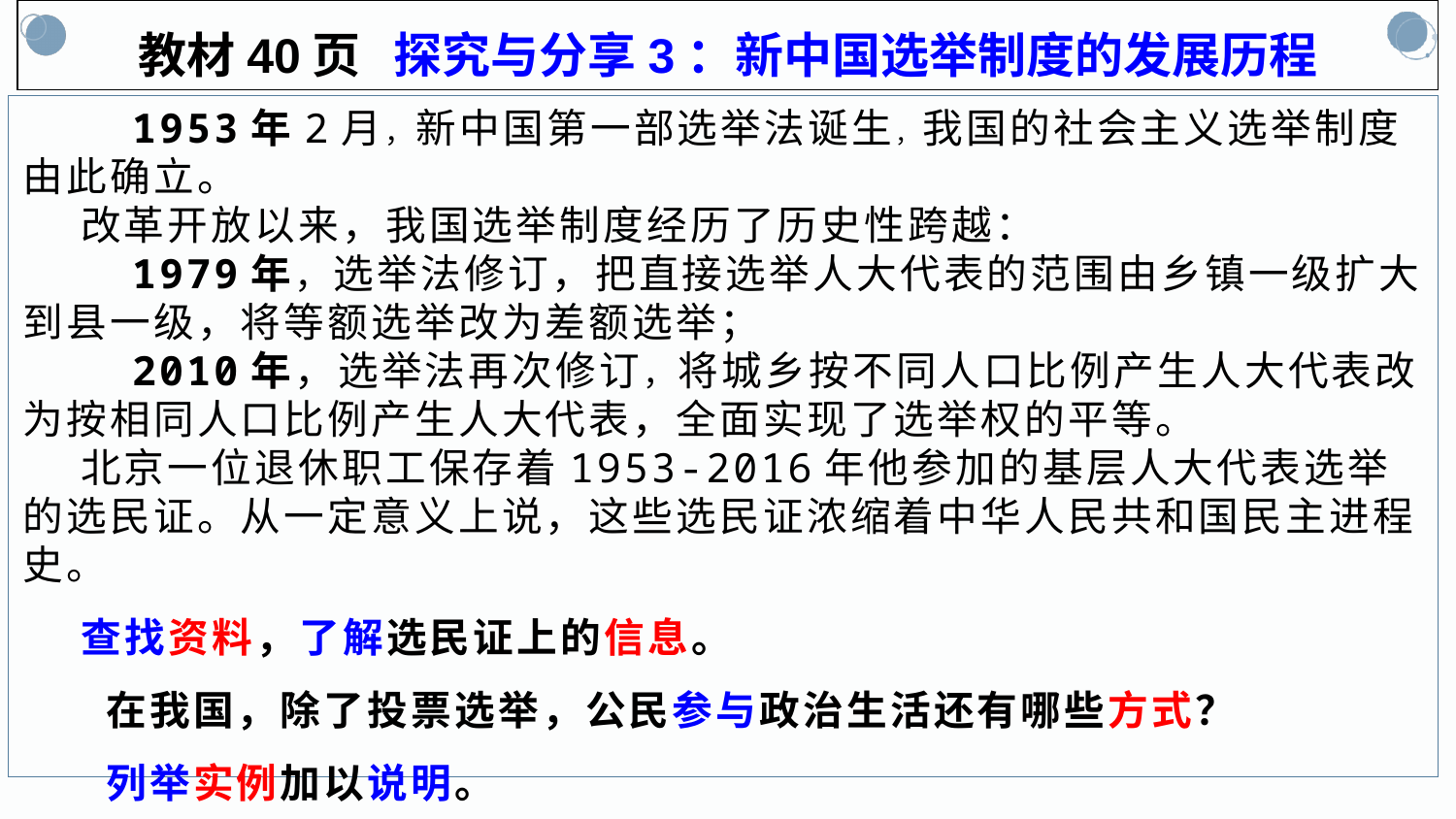

教材40页   探究与分享3：新中国选举制度的发展历程
    1953年2月，新中国第一部选举法诞生，我国的社会主义选举制度由此确立。
    改革开放以来，我国选举制度经历了历史性跨越：
    1979年，选举法修订，把直接选举人大代表的范围由乡镇一级扩大到县一级，将等额选举改为差额选举；
    2010年，选举法再次修订，将城乡按不同人口比例产生人大代表改为按相同人口比例产生人大代表，全面实现了选举权的平等。
    北京一位退休职工保存着1953-2016年他参加的基层人大代表选举的选民证。从一定意义上说，这些选民证浓缩着中华人民共和国民主进程史。
    查找资料，了解选民证上的信息。
      在我国，除了投票选举，公民参与政治生活还有哪些方式？
      列举实例加以说明。